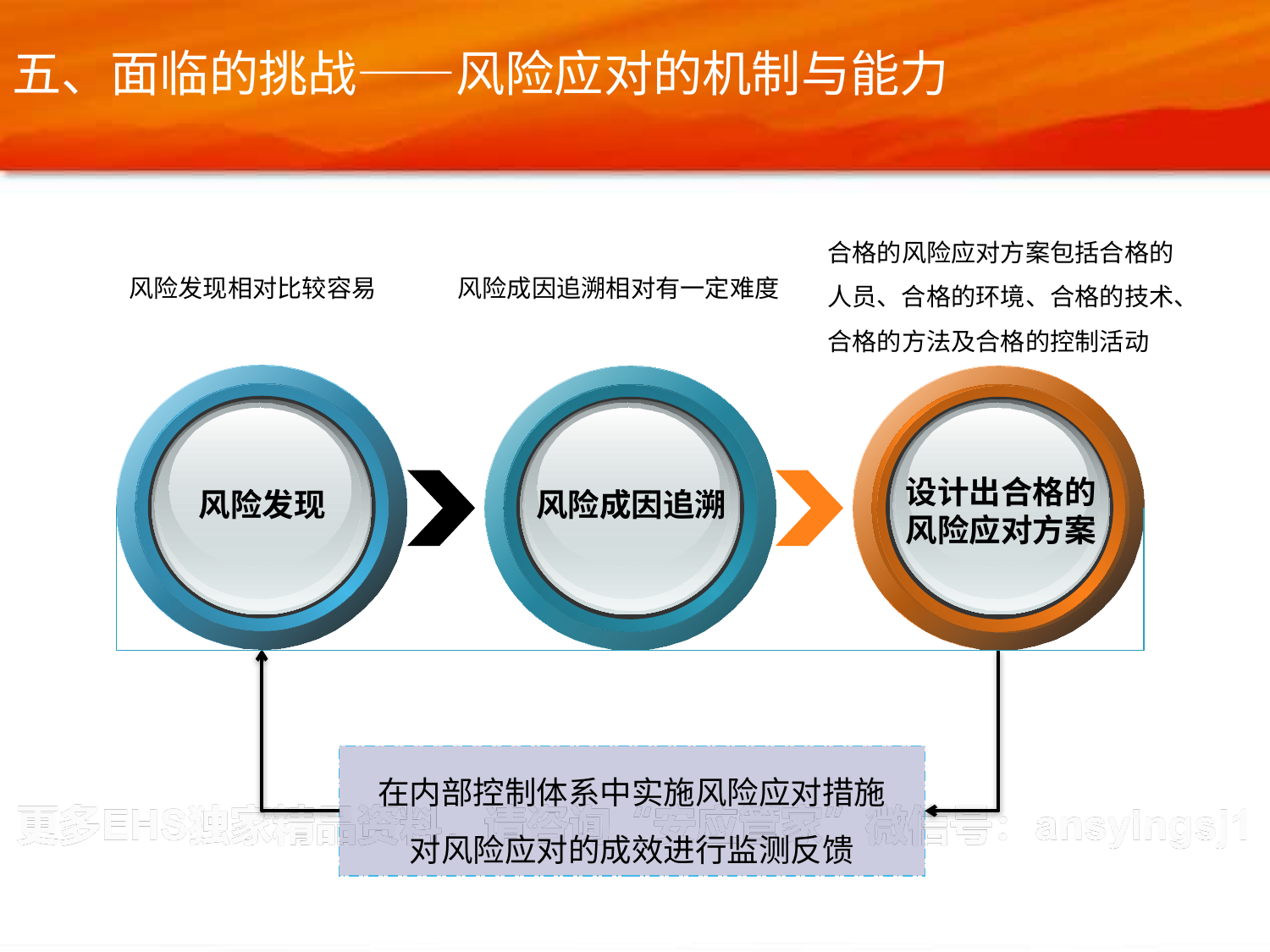

五、面临的挑战——风险应对的机制与能力
合格的风险应对方案包括合格的人员、合格的环境、合格的技术、合格的方法及合格的控制活动
风险发现相对比较容易
风险成因追溯相对有一定难度

设计出合格的
风险应对方案

风险发现
风险成因追溯
在内部控制体系中实施风险应对措施
对风险应对的成效进行监测反馈